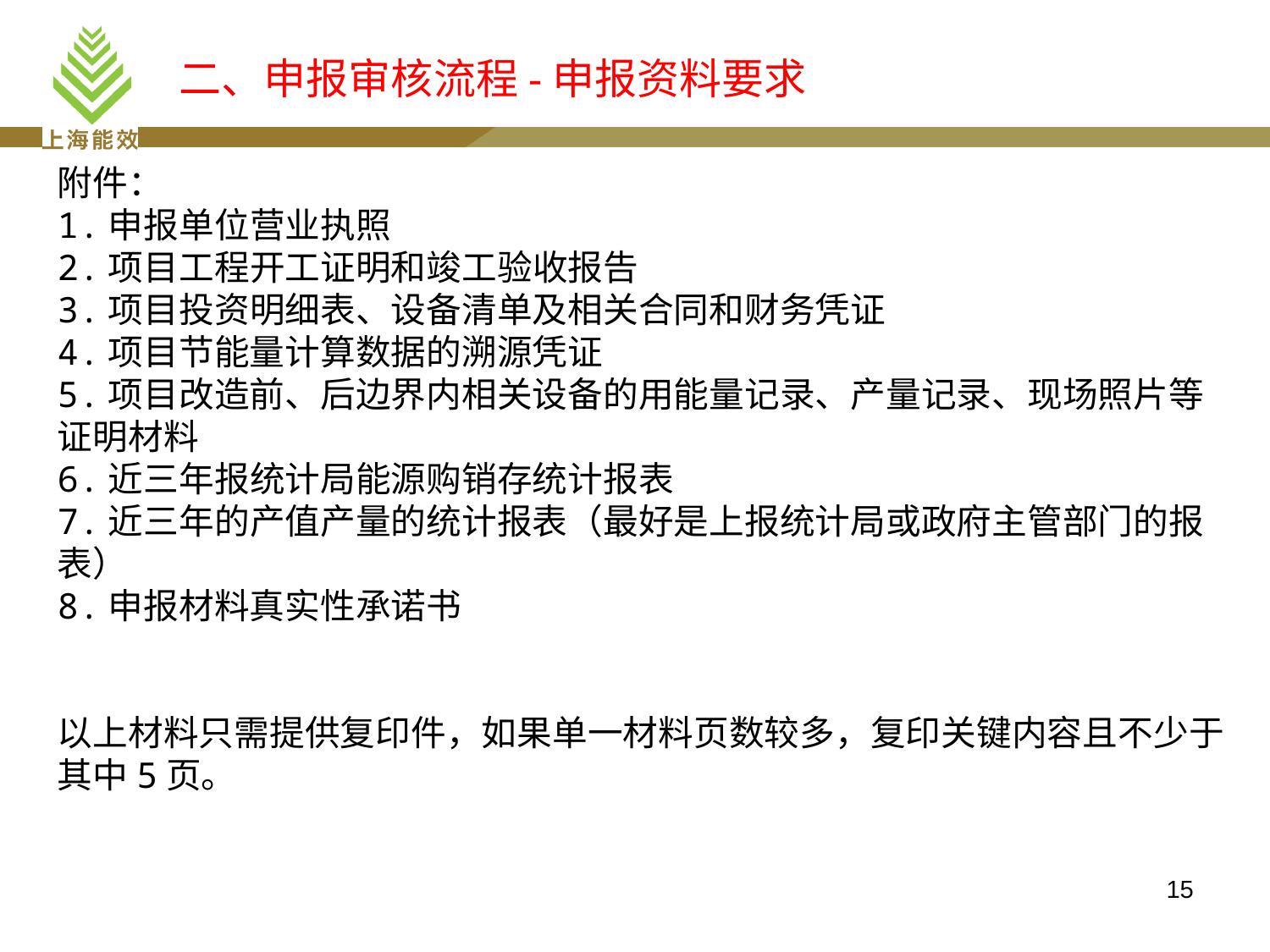

# 二、申报审核流程-申报资料要求
附件：
1.申报单位营业执照
2.项目工程开工证明和竣工验收报告
3.项目投资明细表、设备清单及相关合同和财务凭证
4.项目节能量计算数据的溯源凭证
5.项目改造前、后边界内相关设备的用能量记录、产量记录、现场照片等证明材料
6.近三年报统计局能源购销存统计报表
7.近三年的产值产量的统计报表（最好是上报统计局或政府主管部门的报表）
8.申报材料真实性承诺书

以上材料只需提供复印件，如果单一材料页数较多，复印关键内容且不少于其中5页。
15